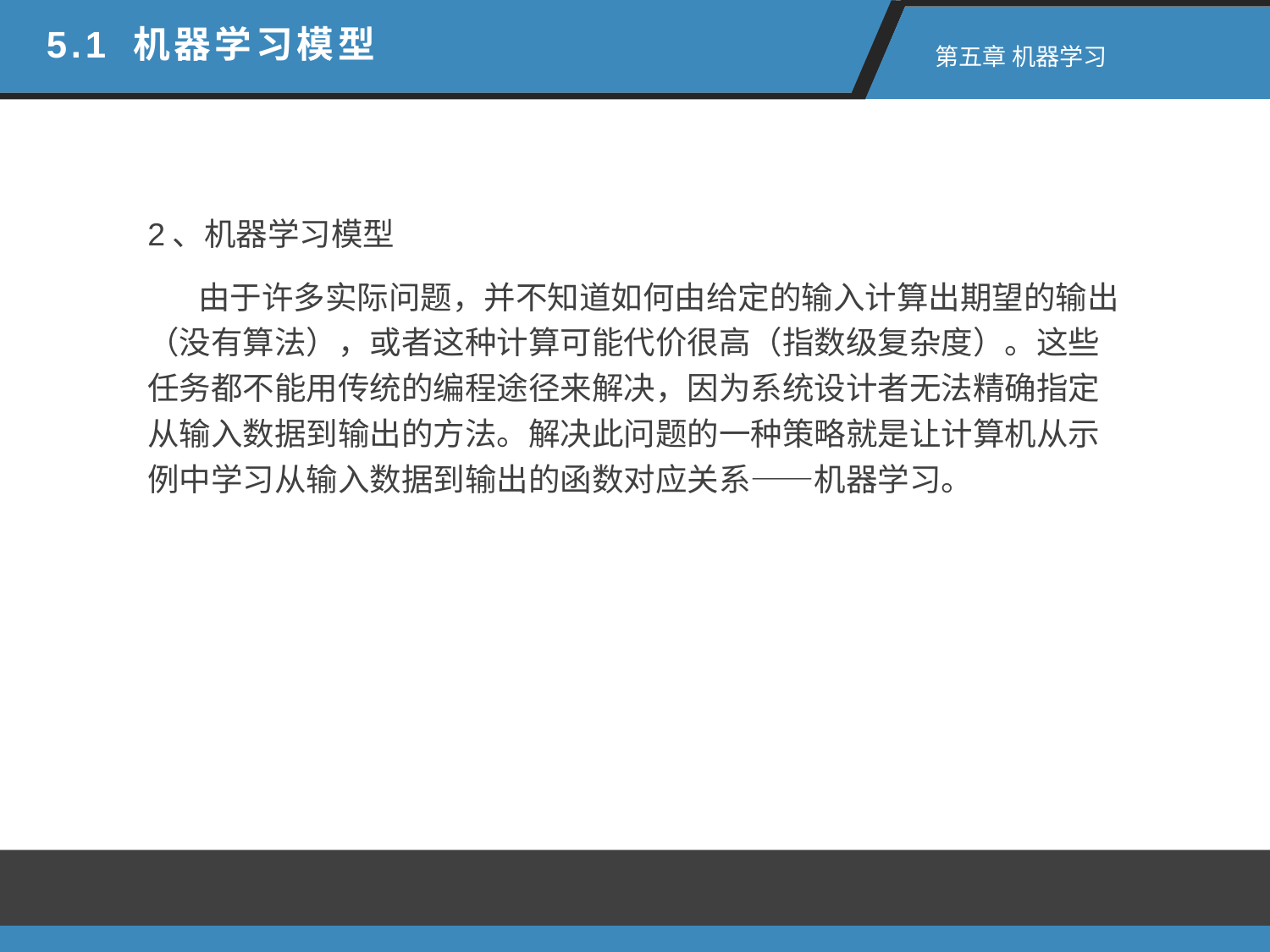

5.1 机器学习模型
  第五章 机器学习
2、机器学习模型
      由于许多实际问题，并不知道如何由给定的输入计算出期望的输出（没有算法），或者这种计算可能代价很高（指数级复杂度）。这些任务都不能用传统的编程途径来解决，因为系统设计者无法精确指定从输入数据到输出的方法。解决此问题的一种策略就是让计算机从示例中学习从输入数据到输出的函数对应关系——机器学习。